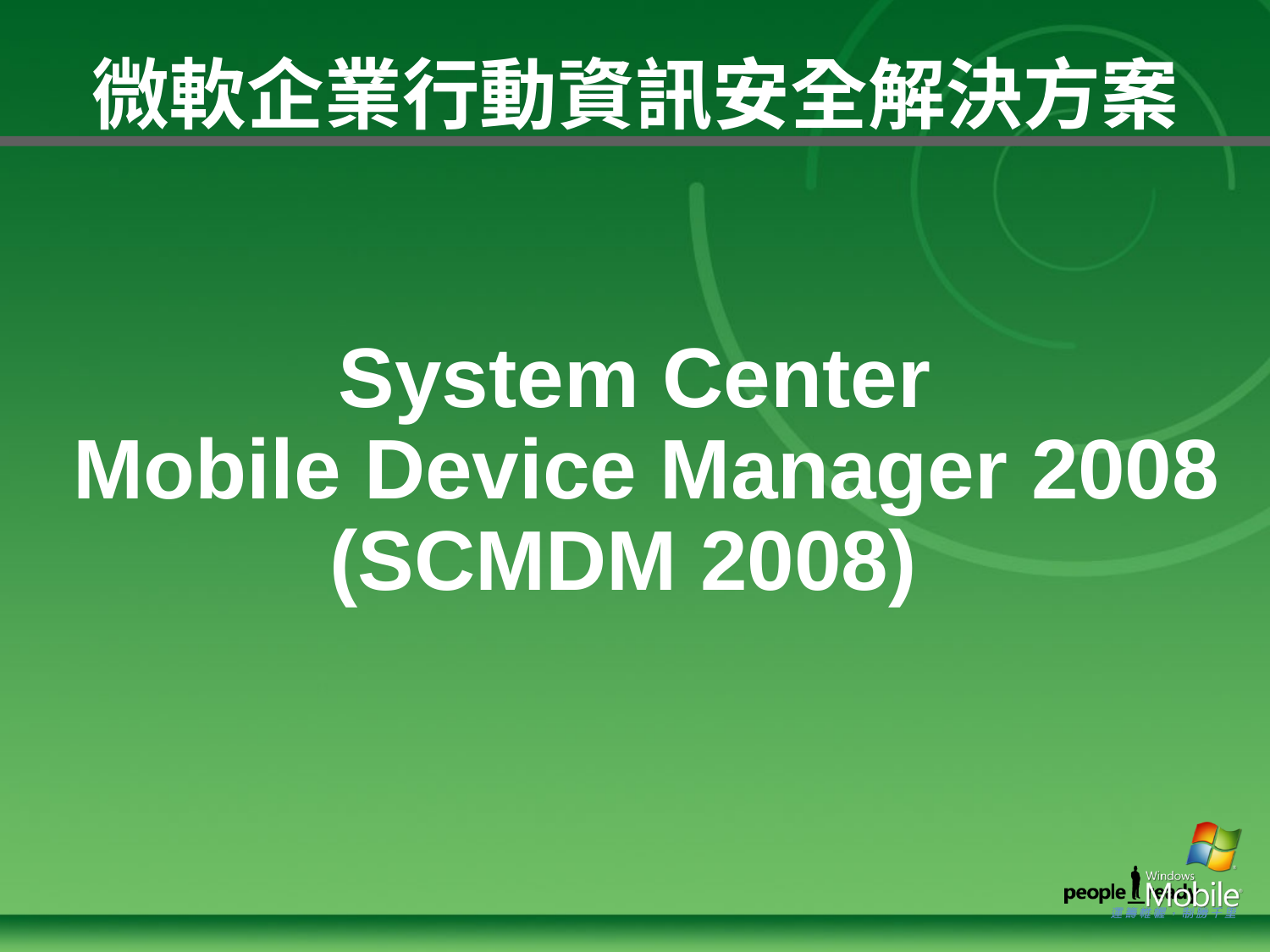

微軟企業行動資訊安全解決方案

# System Center Mobile Device Manager 2008 (SCMDM 2008)